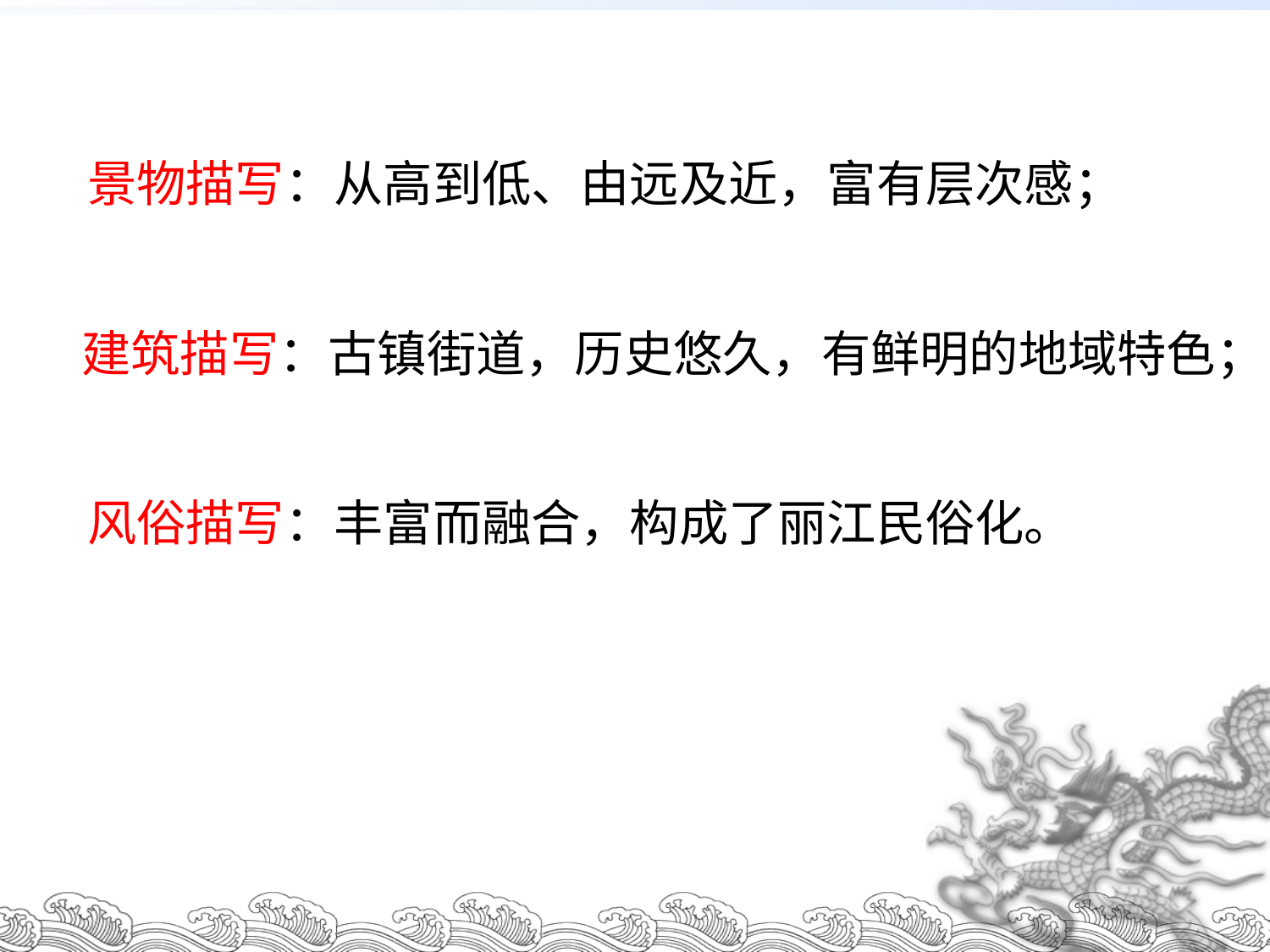

景物描写：从高到低、由远及近，富有层次感；
建筑描写：古镇街道，历史悠久，有鲜明的地域特色；
风俗描写：丰富而融合，构成了丽江民俗化。